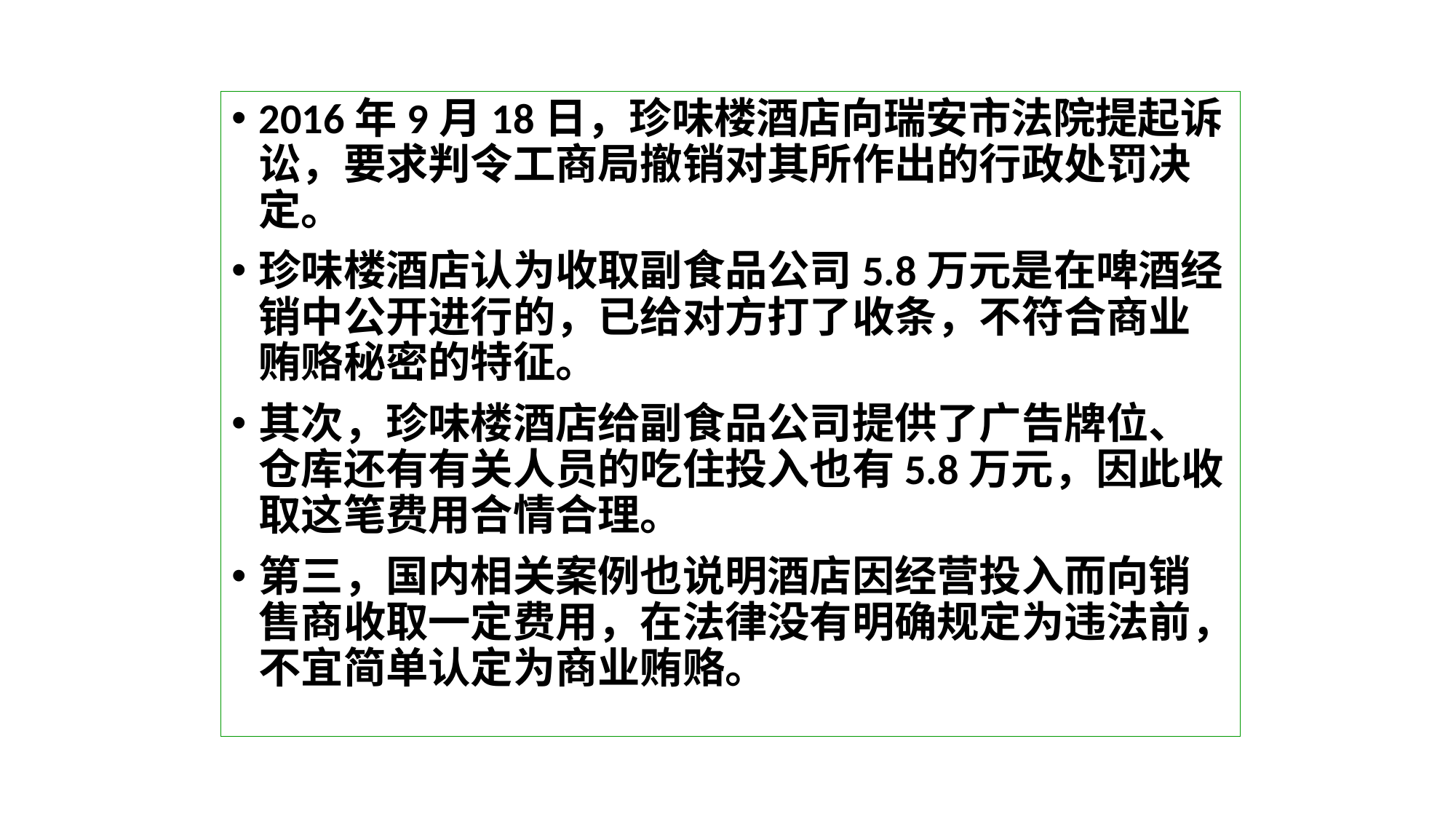

2016年9月18日，珍味楼酒店向瑞安市法院提起诉讼，要求判令工商局撤销对其所作出的行政处罚决定。
珍味楼酒店认为收取副食品公司5.8万元是在啤酒经销中公开进行的，已给对方打了收条，不符合商业贿赂秘密的特征。
其次，珍味楼酒店给副食品公司提供了广告牌位、仓库还有有关人员的吃住投入也有5.8万元，因此收取这笔费用合情合理。
第三，国内相关案例也说明酒店因经营投入而向销售商收取一定费用，在法律没有明确规定为违法前，不宜简单认定为商业贿赂。